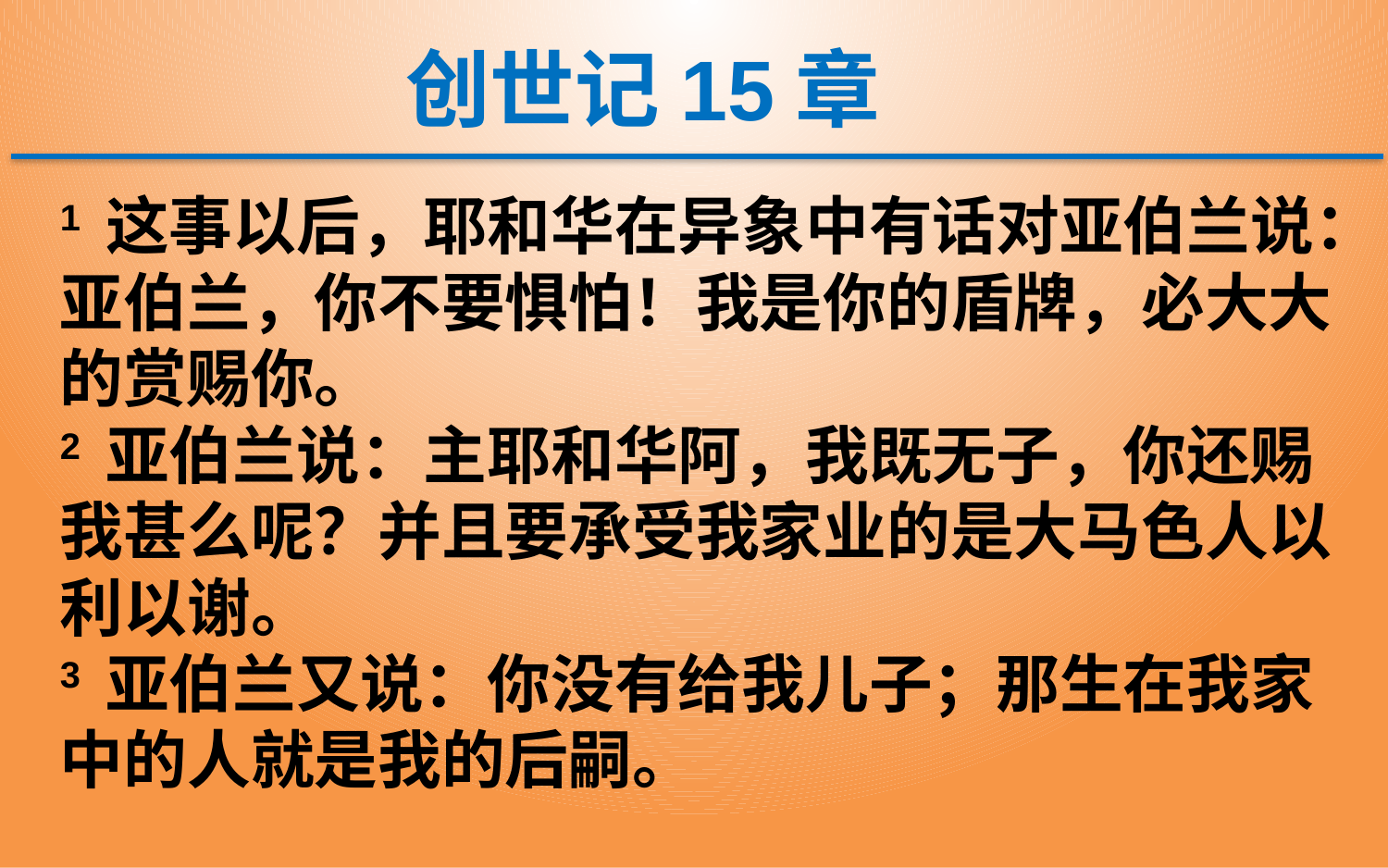

创世记15章
1 这事以后，耶和华在异象中有话对亚伯兰说：亚伯兰，你不要惧怕！我是你的盾牌，必大大的赏赐你。
2 亚伯兰说：主耶和华阿，我既无子，你还赐我甚么呢？并且要承受我家业的是大马色人以利以谢。
3 亚伯兰又说：你没有给我儿子；那生在我家中的人就是我的后嗣。